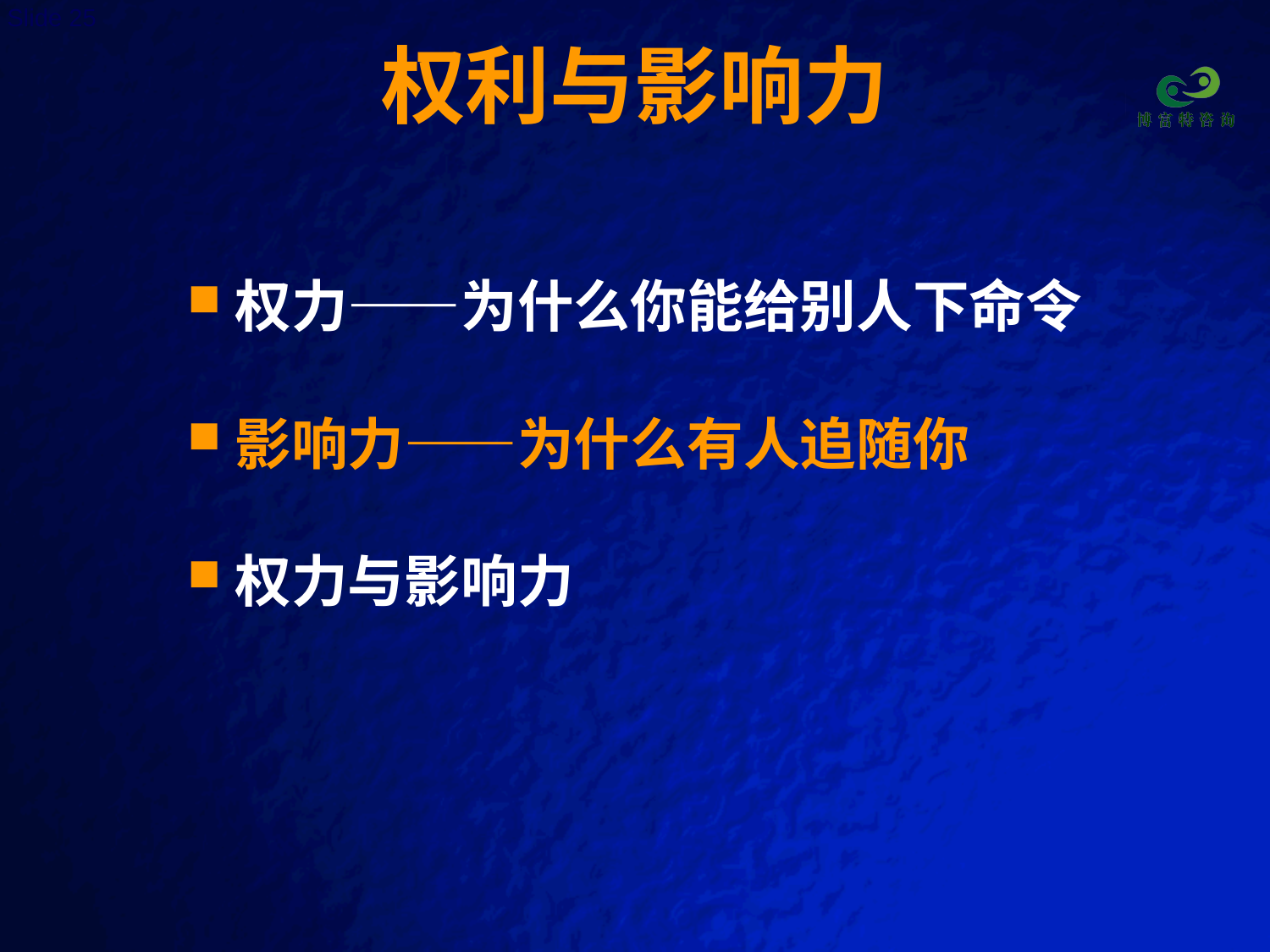

# 权利与影响力
权力——为什么你能给别人下命令

影响力——为什么有人追随你

权力与影响力